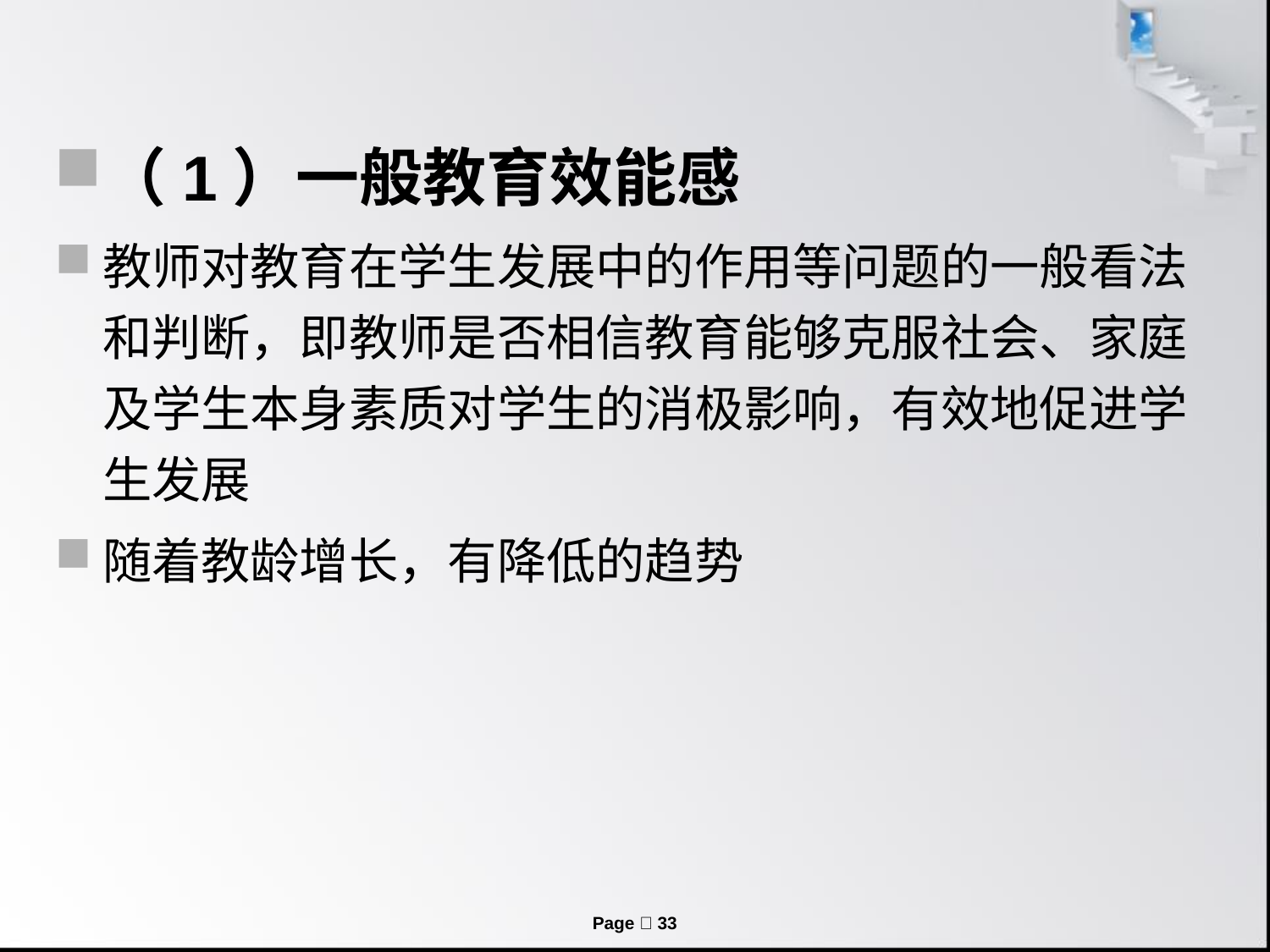

（1）一般教育效能感
教师对教育在学生发展中的作用等问题的一般看法和判断，即教师是否相信教育能够克服社会、家庭及学生本身素质对学生的消极影响，有效地促进学生发展
随着教龄增长，有降低的趋势